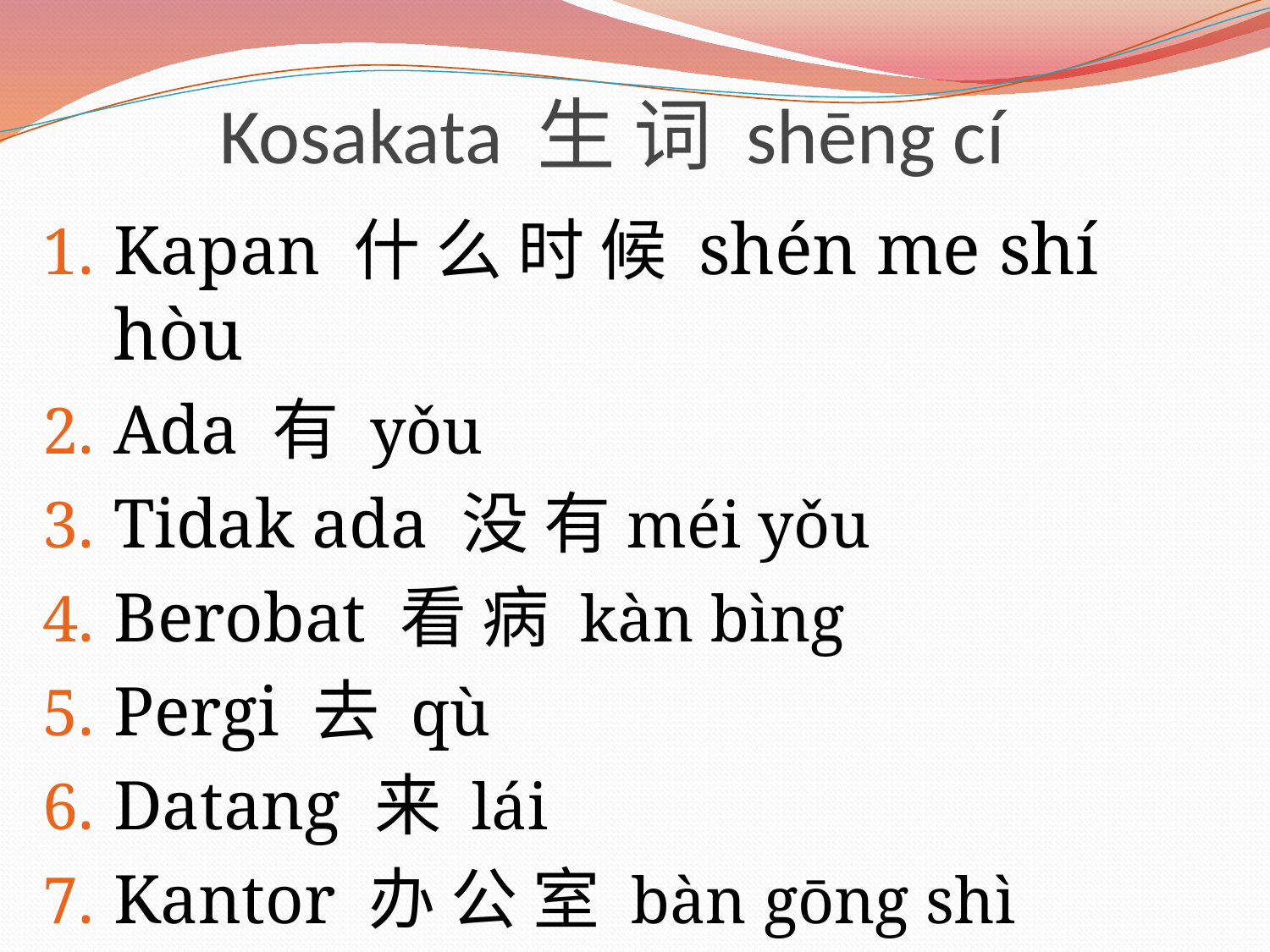

# Kosakata 生 词 shēng cí
Kapan 什 么 时 候 shén me shí hòu
Ada 有 yǒu
Tidak ada 没 有méi yǒu
Berobat 看 病 kàn bìng
Pergi 去 qù
Datang 来 lái
Kantor 办 公 室 bàn gōng shì